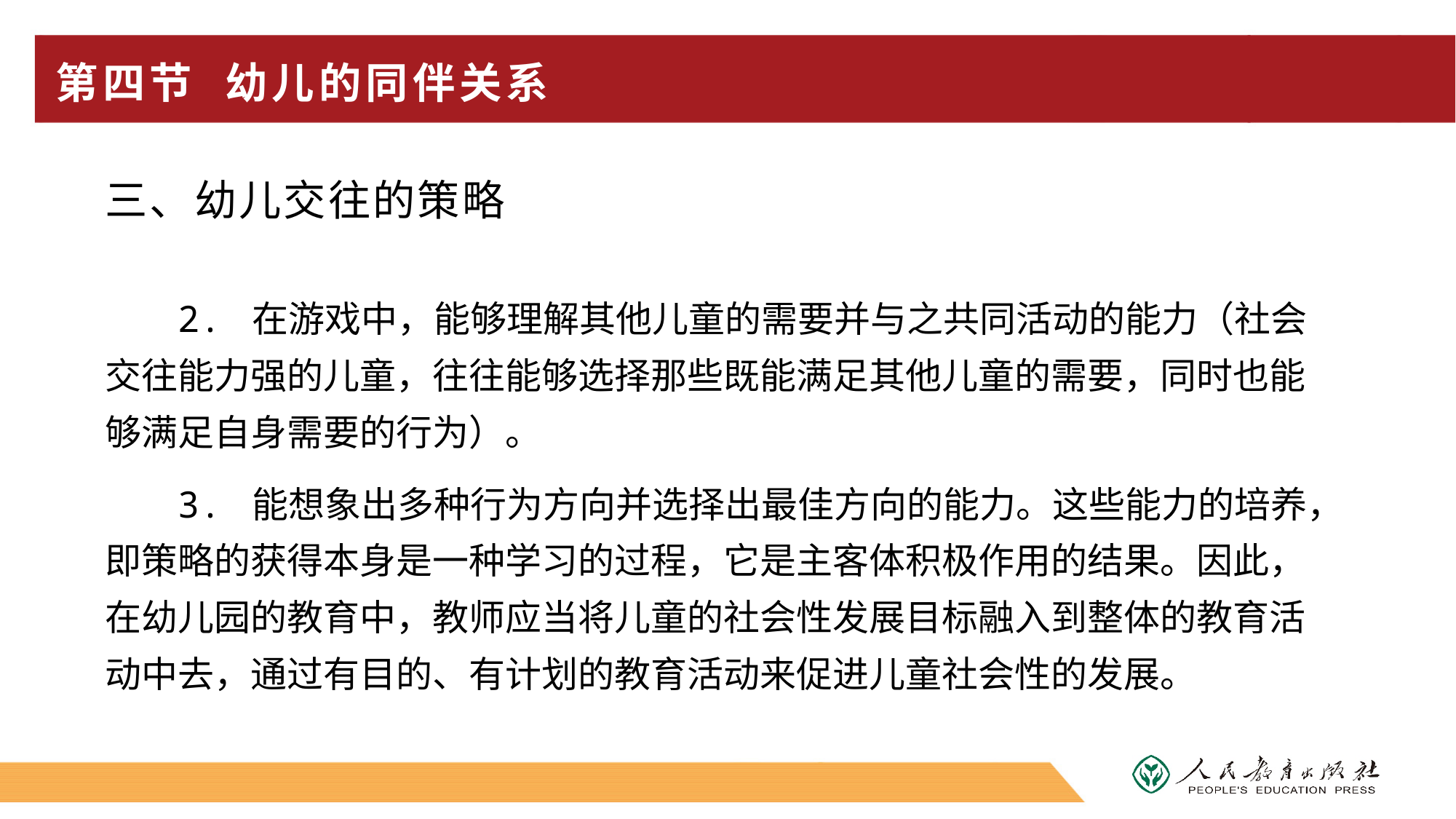

# 第四节  幼儿的同伴关系
三、幼儿交往的策略
2. 在游戏中，能够理解其他儿童的需要并与之共同活动的能力（社会交往能力强的儿童，往往能够选择那些既能满足其他儿童的需要，同时也能够满足自身需要的行为）。
3. 能想象出多种行为方向并选择出最佳方向的能力。这些能力的培养，即策略的获得本身是一种学习的过程，它是主客体积极作用的结果。因此，在幼儿园的教育中，教师应当将儿童的社会性发展目标融入到整体的教育活动中去，通过有目的、有计划的教育活动来促进儿童社会性的发展。